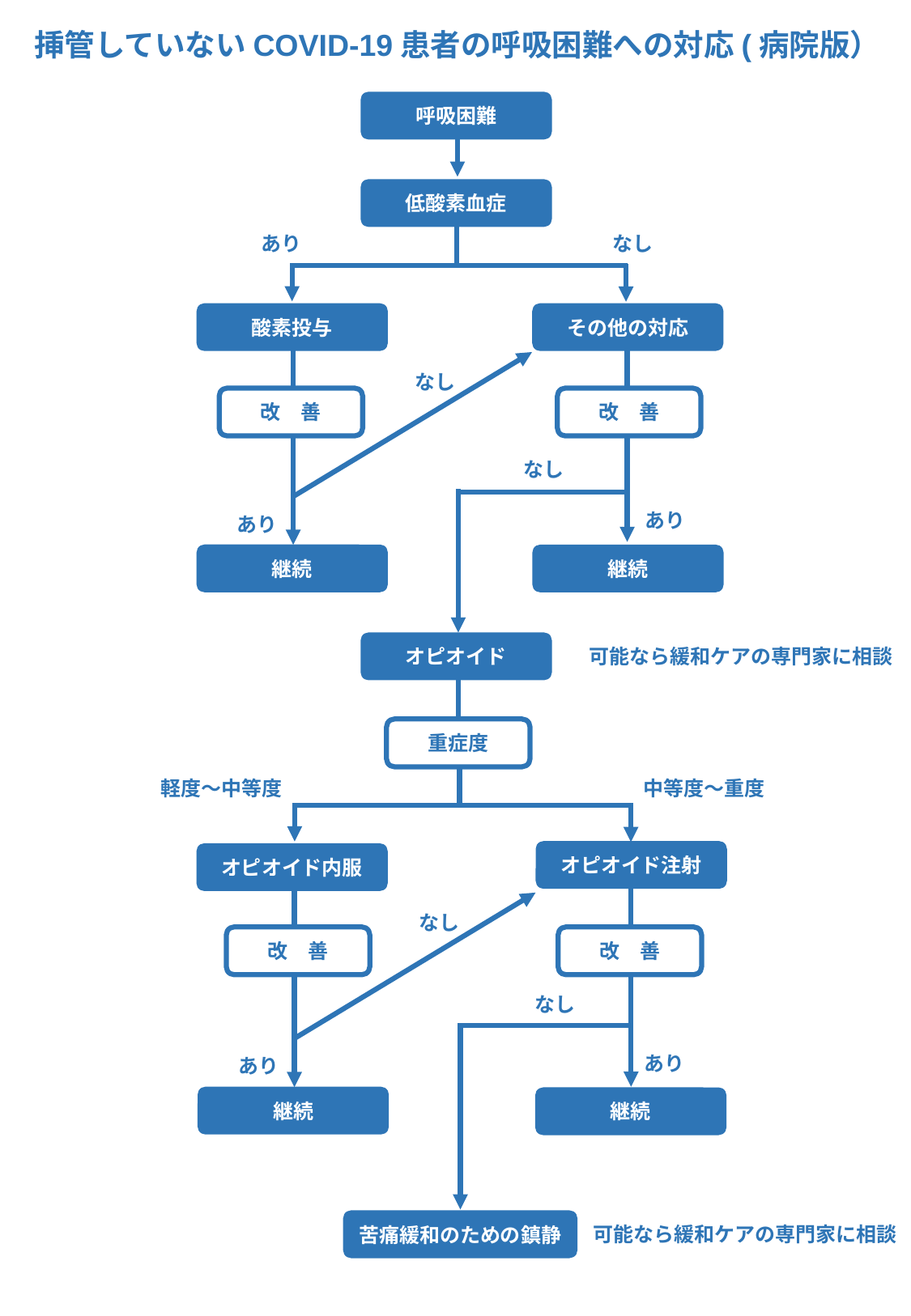

挿管していないCOVID-19患者の呼吸困難への対応(病院版）
呼吸困難
低酸素血症
あり
なし
酸素投与
その他の対応
なし
改　善
改　善
なし
あり
あり
継続
継続
オピオイド
可能なら緩和ケアの専門家に相談
重症度
軽度～中等度
中等度～重度
オピオイド注射
オピオイド内服
なし
改　善
改　善
なし
あり
あり
継続
継続
苦痛緩和のための鎮静
可能なら緩和ケアの専門家に相談